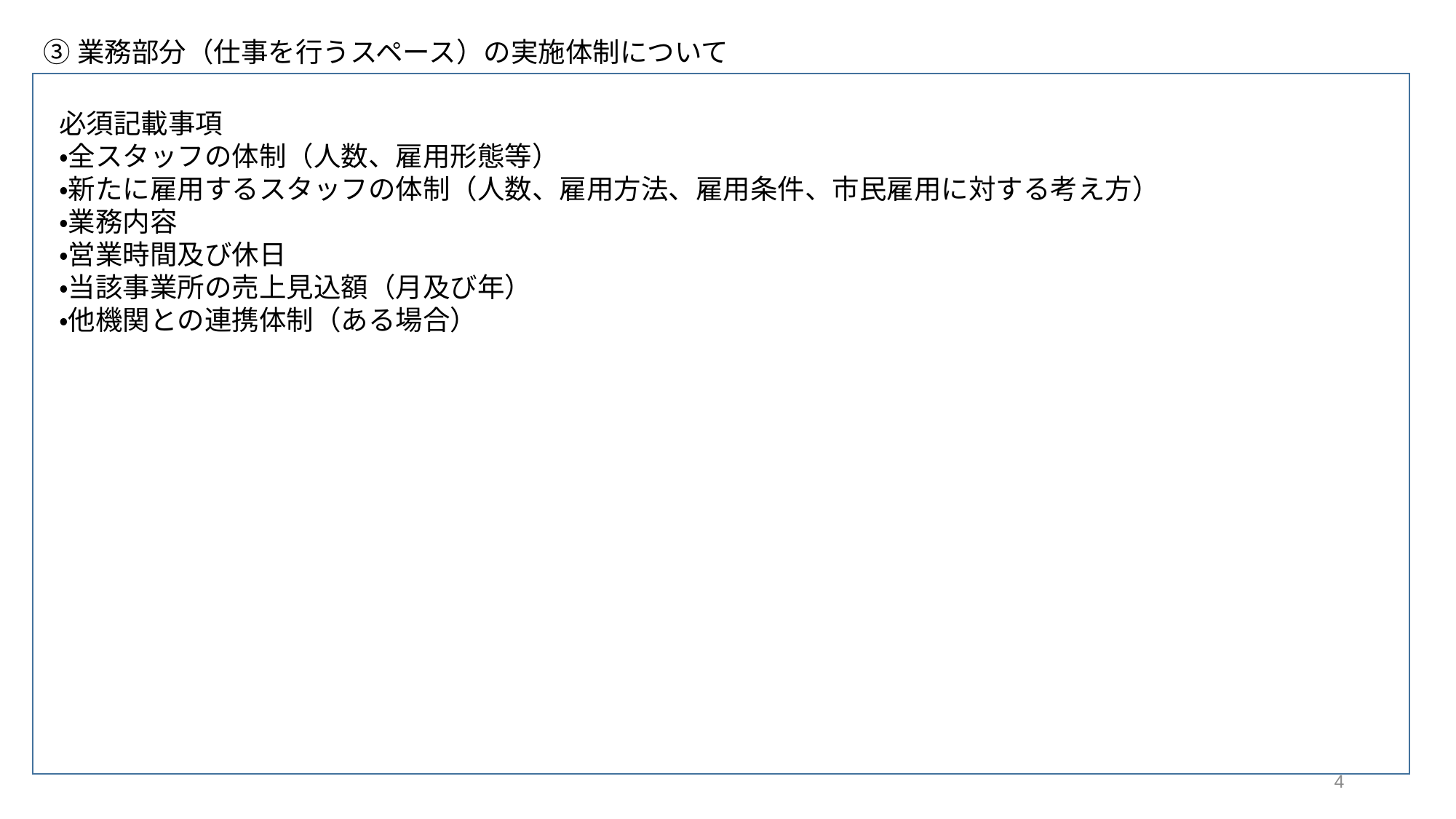

③業務部分（仕事を行うスペース）の実施体制について

必須記載事項
・全スタッフの体制（人数、雇用形態等）
・新たに雇用するスタッフの体制（人数、雇用方法、雇用条件、市民雇用に対する考え方）
・業務内容
・営業時間及び休日
・当該事業所の売上見込額（月及び年）
・他機関との連携体制（ある場合）
4